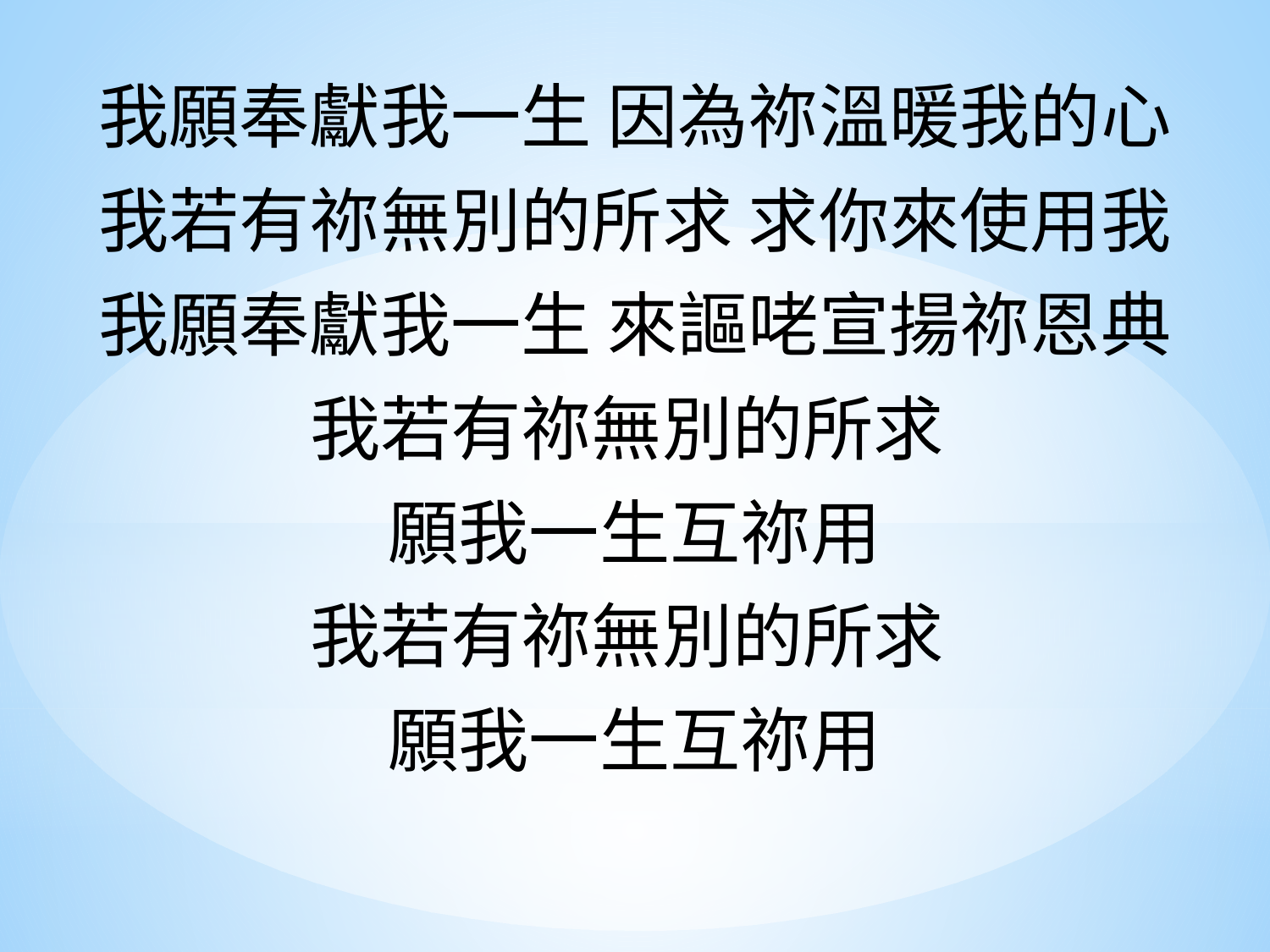

我願奉獻我一生 因為祢溫暖我的心
我若有祢無別的所求 求你來使用我
我願奉獻我一生 來謳咾宣揚祢恩典
我若有祢無別的所求
願我一生互祢用
我若有祢無別的所求
願我一生互祢用